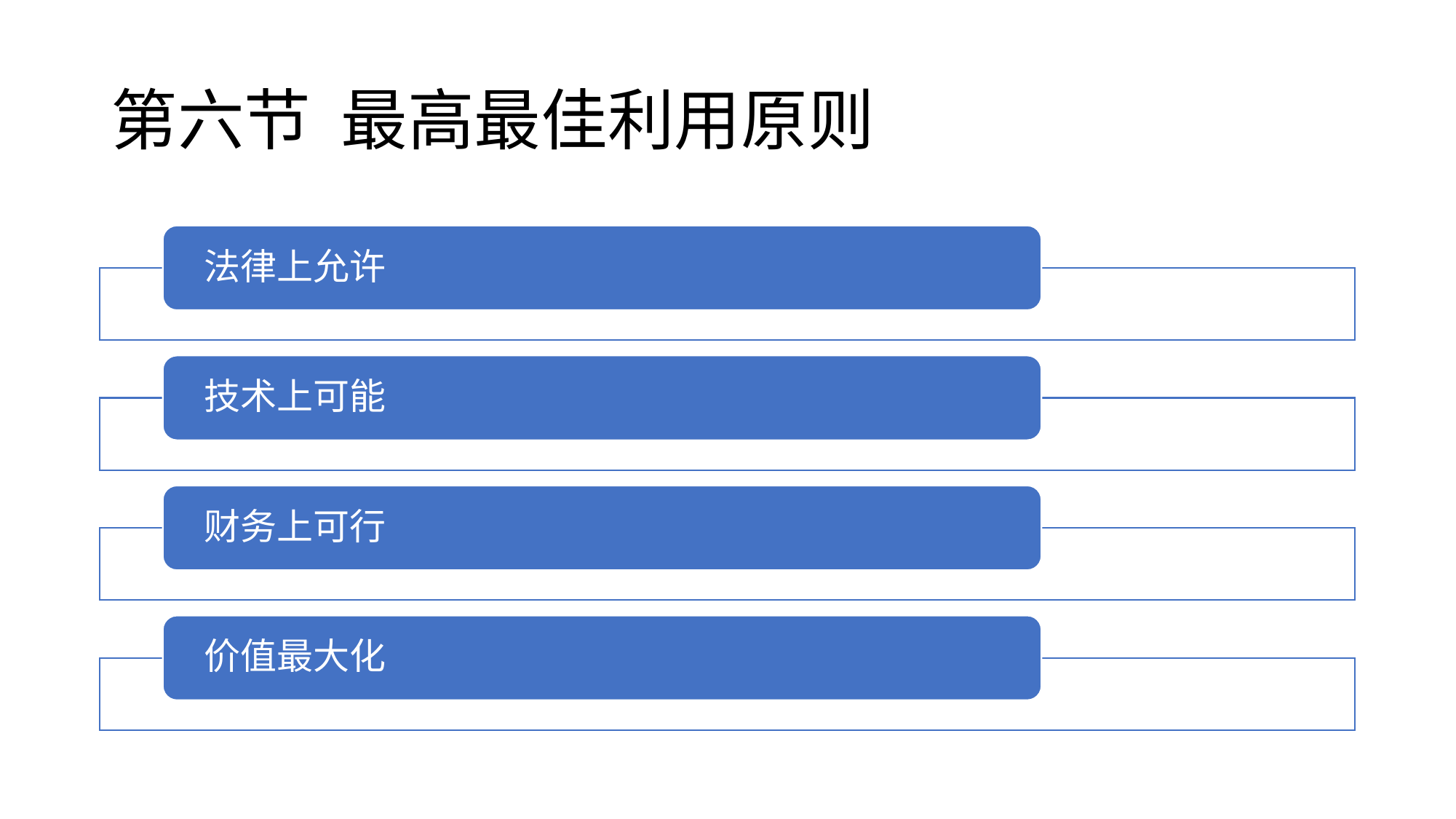

# 第六节  最高最佳利用原则
法律上允许
技术上可能
财务上可行
价值最大化